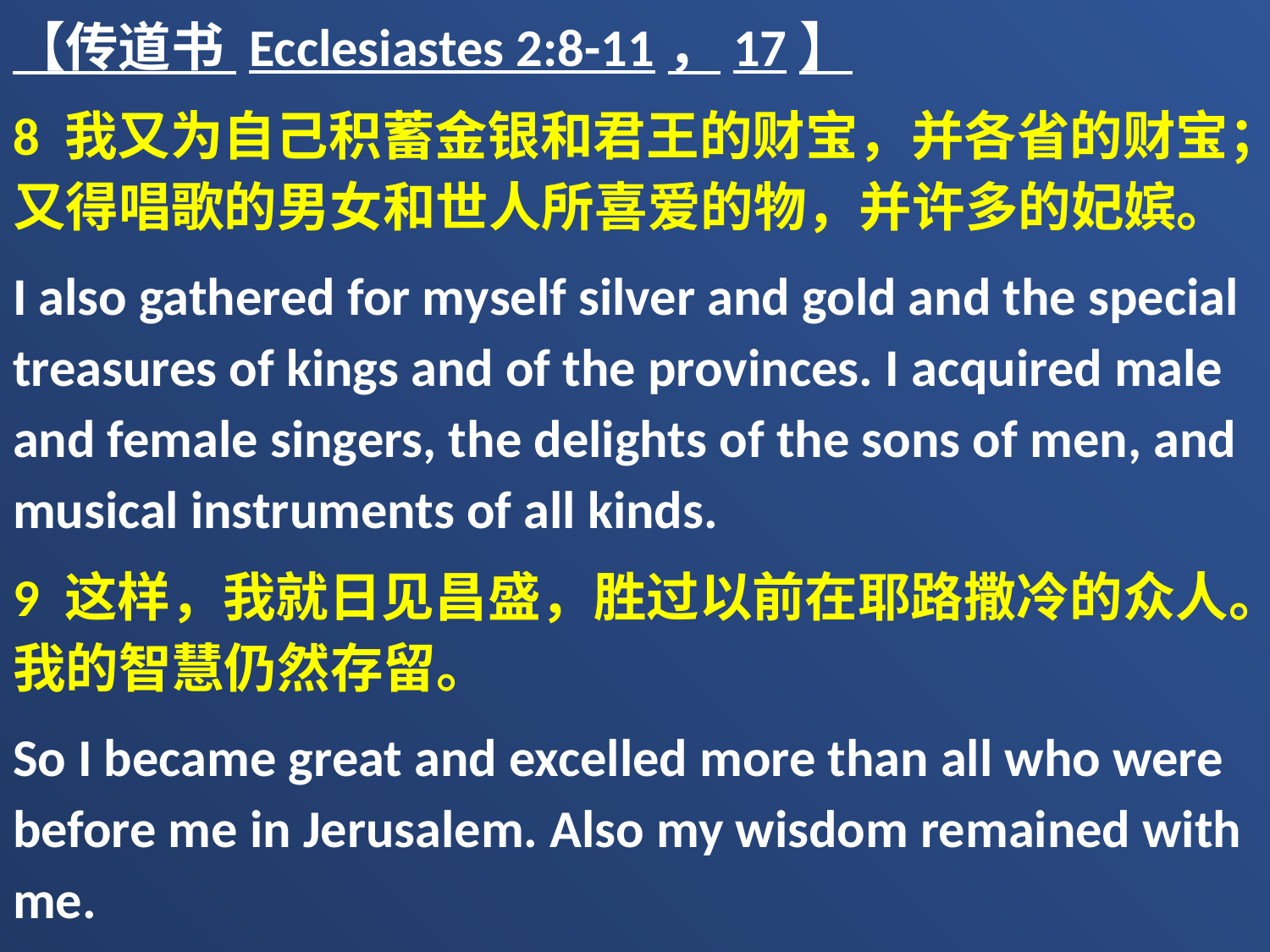

【传道书 Ecclesiastes 2:8-11，17】
8 我又为自己积蓄金银和君王的财宝，并各省的财宝；又得唱歌的男女和世人所喜爱的物，并许多的妃嫔。
I also gathered for myself silver and gold and the special treasures of kings and of the provinces. I acquired male and female singers, the delights of the sons of men, and musical instruments of all kinds.
9 这样，我就日见昌盛，胜过以前在耶路撒冷的众人。我的智慧仍然存留。
So I became great and excelled more than all who were before me in Jerusalem. Also my wisdom remained with me.